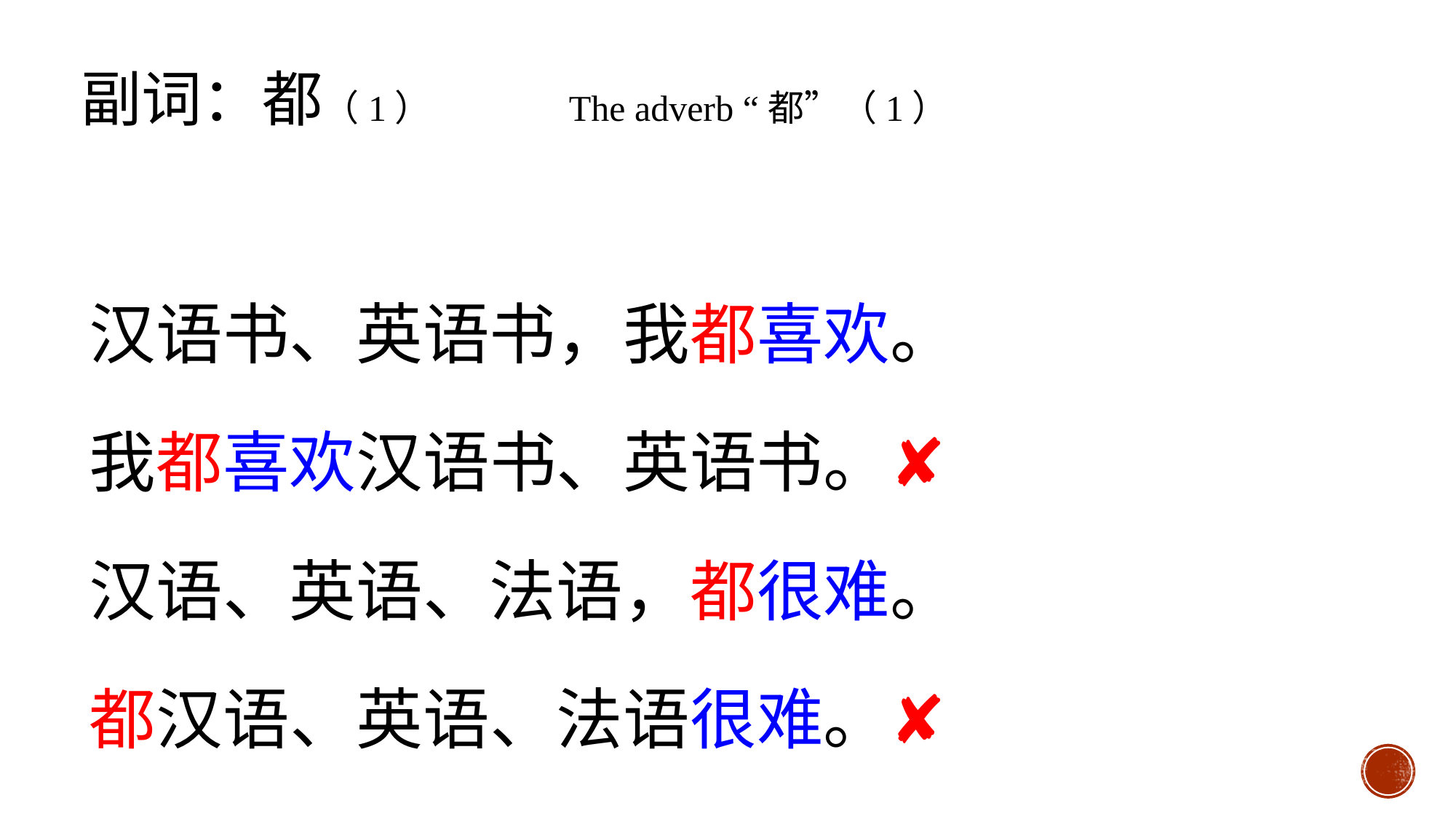

副词：都（1）         The adverb “都”（1）
汉语书、英语书，我都喜欢。
我都喜欢汉语书、英语书。✘
汉语、英语、法语，都很难。
都汉语、英语、法语很难。✘